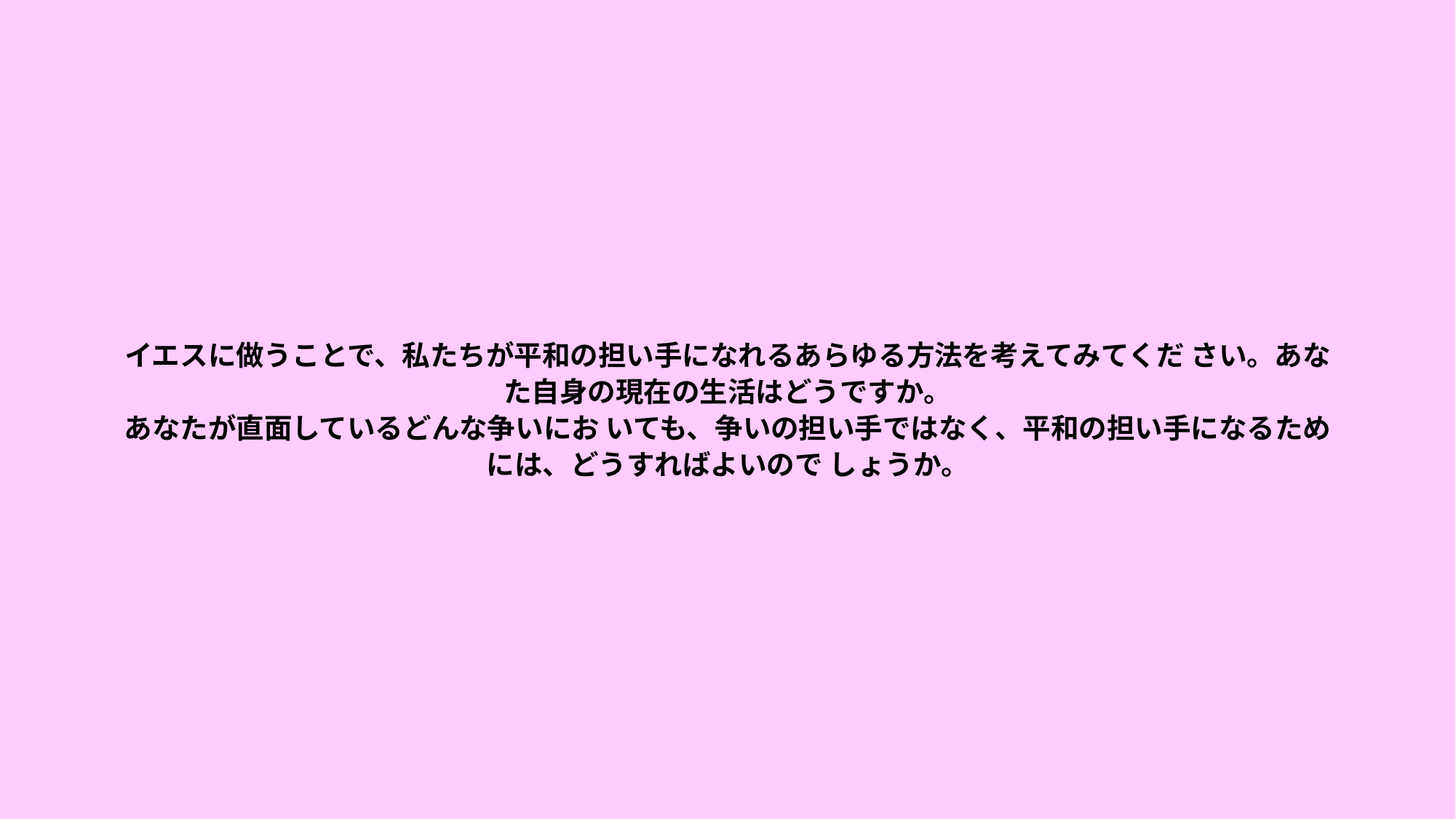

# イエスに做うことで、私たちが平和の担い手になれるあらゆる方法を考えてみてくだ さい。あなた自身の現在の生活はどうですか。 あなたが直面しているどんな争いにお いても、争いの担い手ではなく、平和の担い手になるためには、どうすればよいので しょうか。